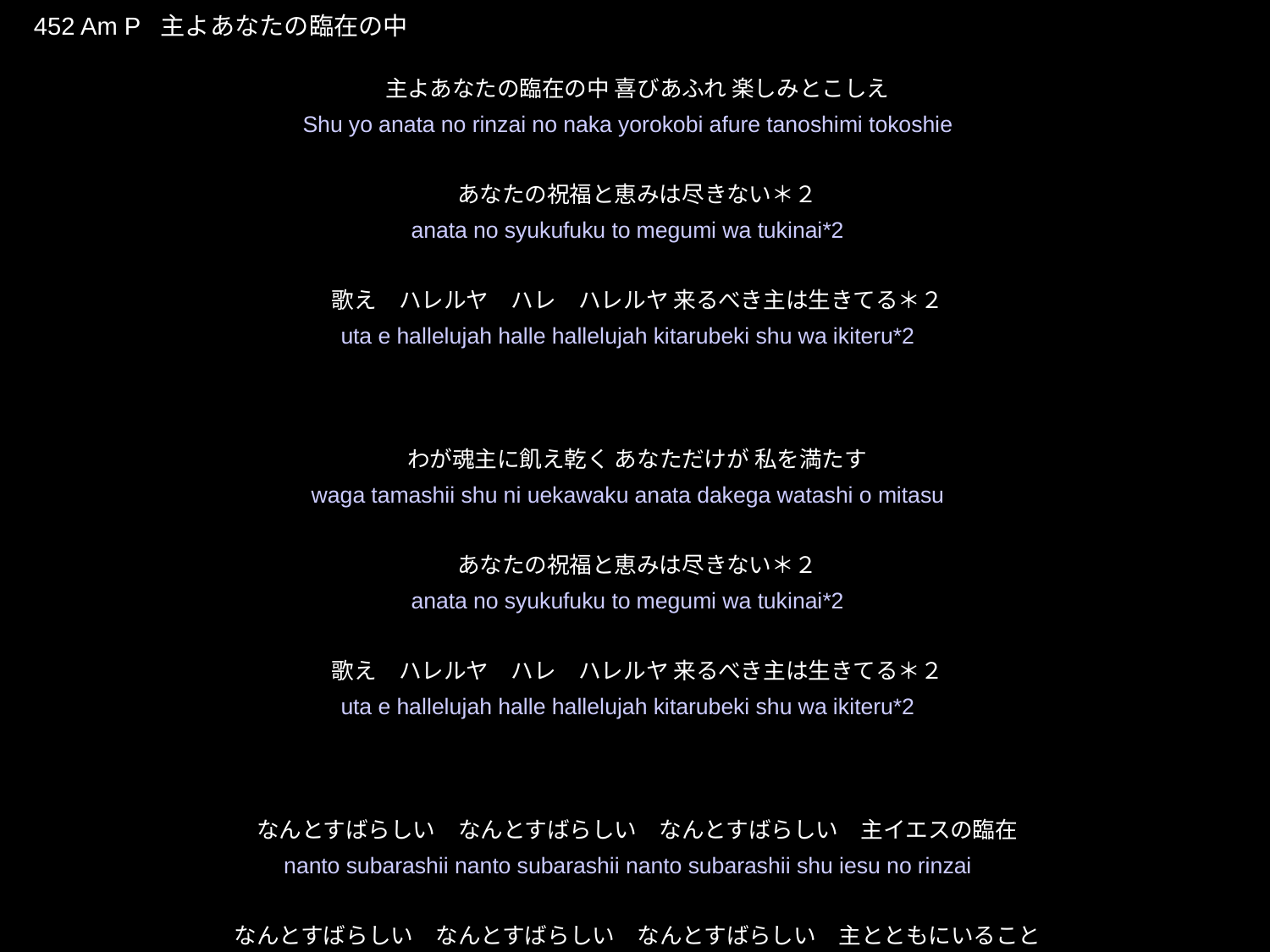

しゅよあなたのりんざいのなか
★W
452 Am P  主よあなたの臨在の中
主よあなたの臨在の中 喜びあふれ 楽しみとこしえ

あなたの祝福と恵みは尽きない＊２

歌え　ハレルヤ　ハレ　ハレルヤ 来るべき主は生きてる＊２

わが魂主に飢え乾く あなただけが 私を満たす

あなたの祝福と恵みは尽きない＊２

歌え　ハレルヤ　ハレ　ハレルヤ 来るべき主は生きてる＊２

なんとすばらしい　なんとすばらしい　なんとすばらしい　主イエスの臨在

なんとすばらしい　なんとすばらしい　なんとすばらしい　主とともにいること
★４
Shu yo anata no rinzai no naka yorokobi afure tanoshimi tokoshie

anata no syukufuku to megumi wa tukinai*2

uta e hallelujah halle hallelujah kitarubeki shu wa ikiteru*2

waga tamashii shu ni uekawaku anata dakega watashi o mitasu

anata no syukufuku to megumi wa tukinai*2

uta e hallelujah halle hallelujah kitarubeki shu wa ikiteru*2

nanto subarashii nanto subarashii nanto subarashii shu iesu no rinzai

nanto subarashii nanto subarashii nanto subarashii shu to tomoni irukoto